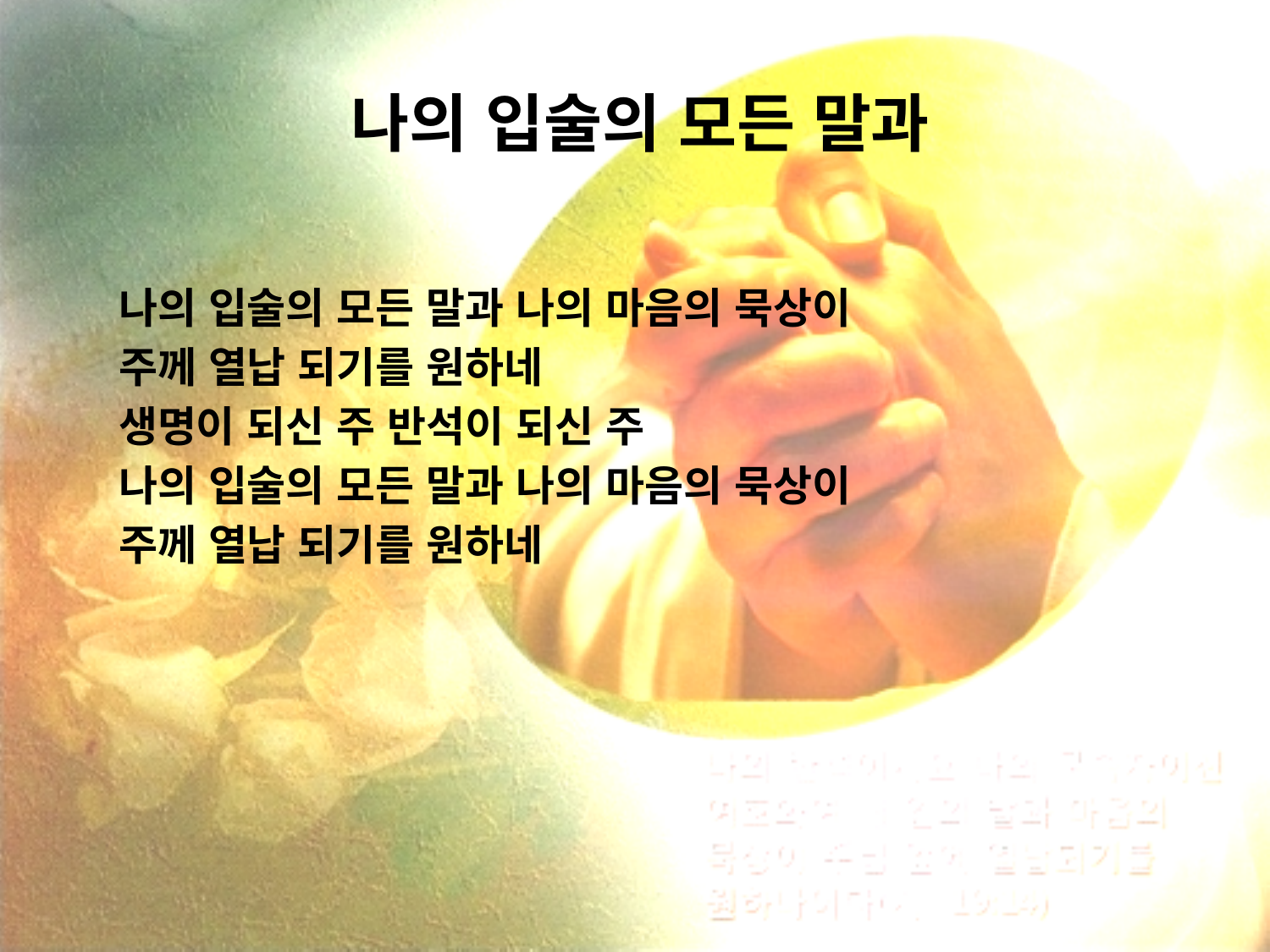

# 나의 입술의 모든 말과
나의 입술의 모든 말과 나의 마음의 묵상이
주께 열납 되기를 원하네
생명이 되신 주 반석이 되신 주
나의 입술의 모든 말과 나의 마음의 묵상이
주께 열납 되기를 원하네